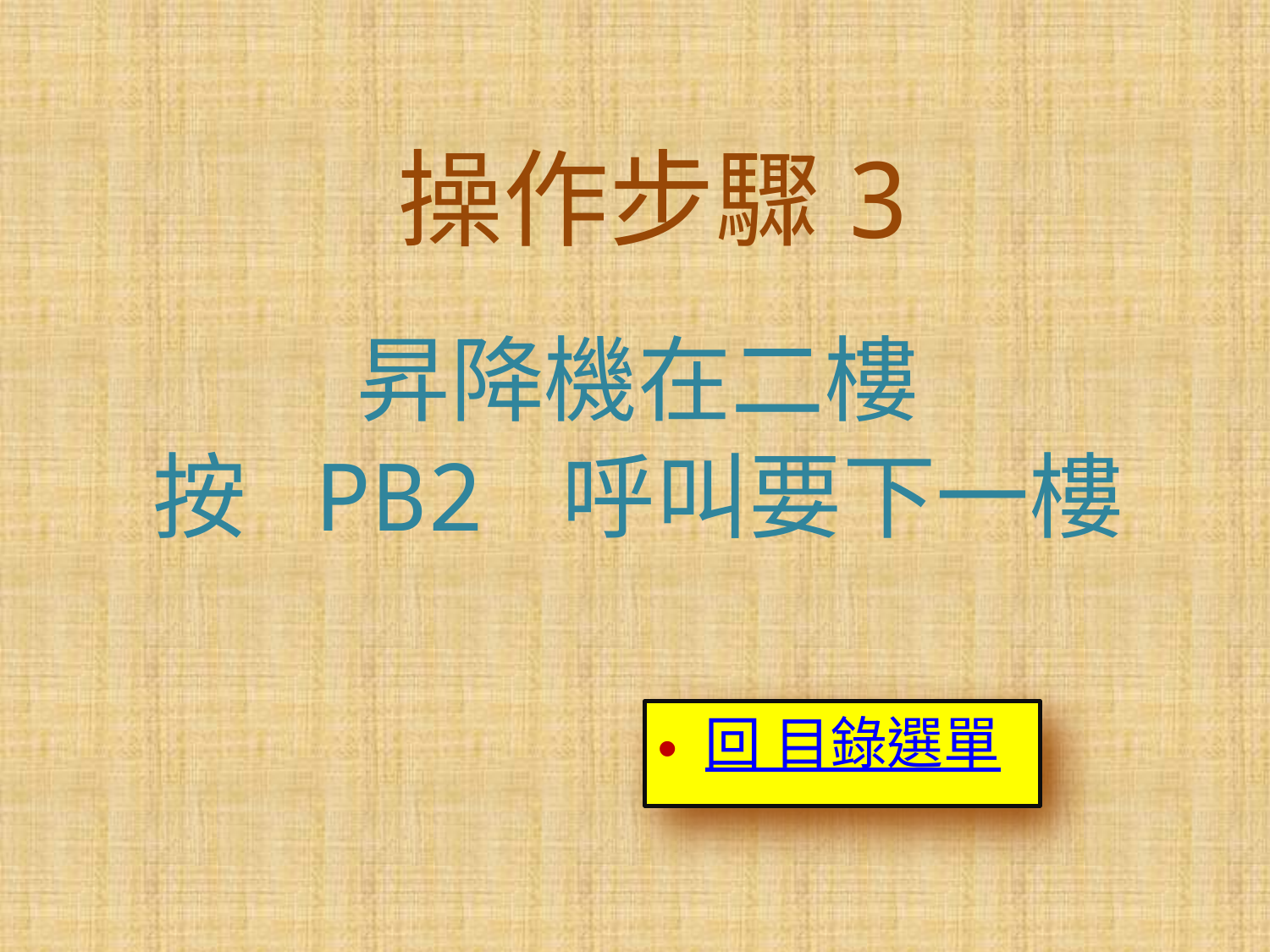

操作步驟3
昇降機在二樓
按 PB2 呼叫要下一樓
回 目錄選單